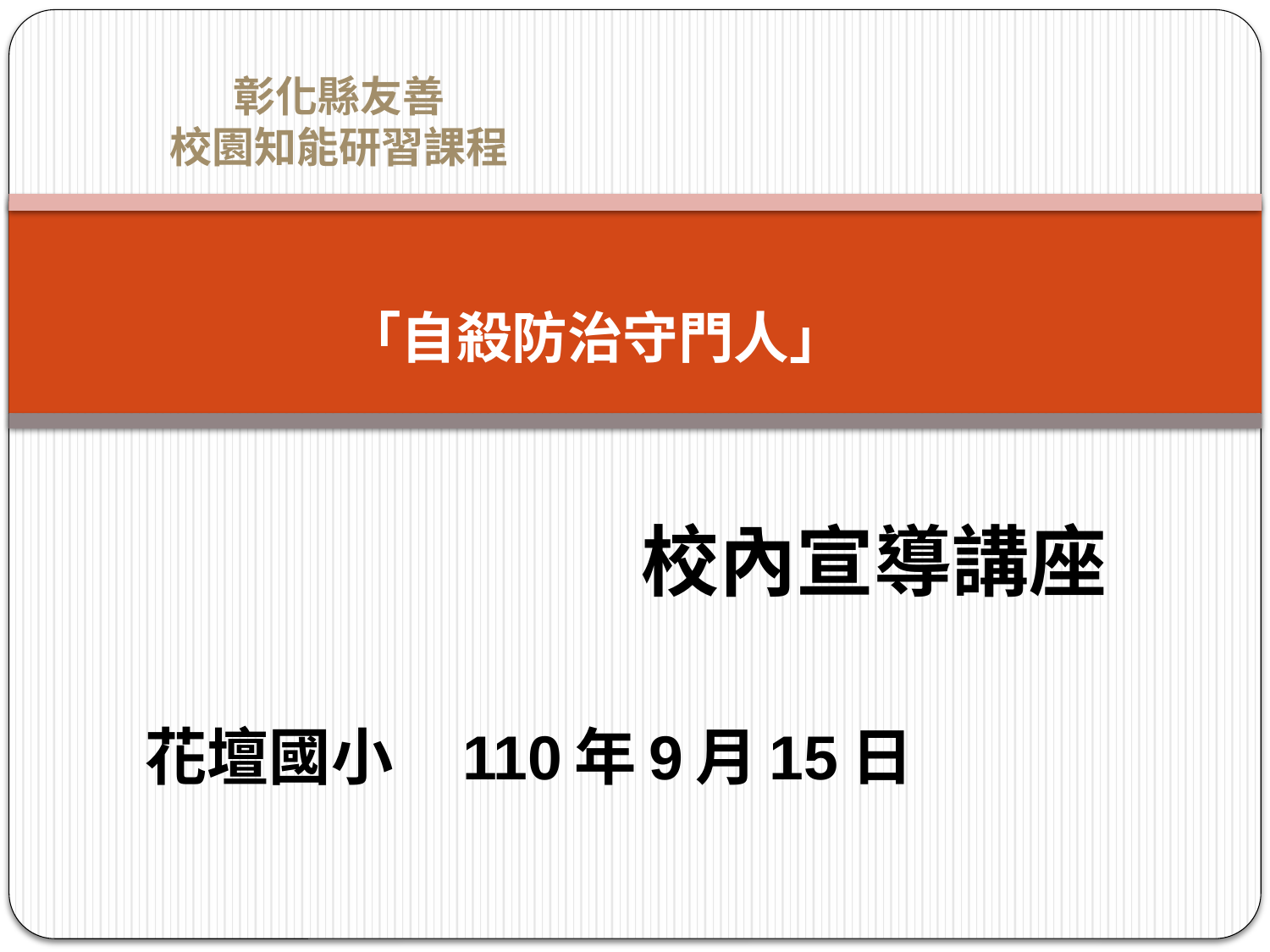

彰化縣友善
校園知能研習課程
# 「自殺防治守門人」
  校內宣導講座
  花壇國小    110年9月15日